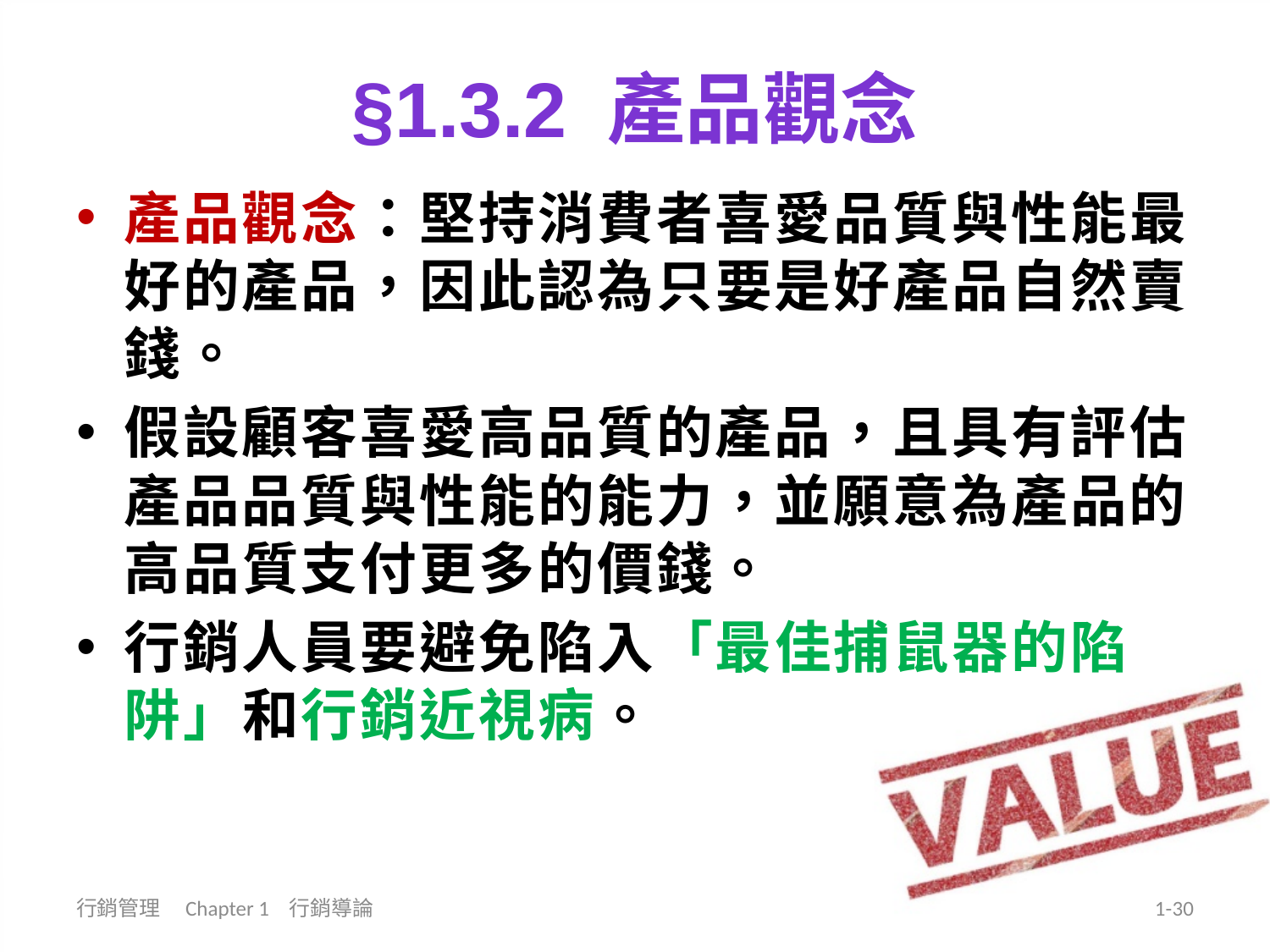

# §1.3.2 產品觀念
產品觀念：堅持消費者喜愛品質與性能最好的產品，因此認為只要是好產品自然賣錢。
假設顧客喜愛高品質的產品，且具有評估產品品質與性能的能力，並願意為產品的高品質支付更多的價錢。
行銷人員要避免陷入「最佳捕鼠器的陷阱」和行銷近視病。

行銷管理   Chapter 1   行銷導論
1-30